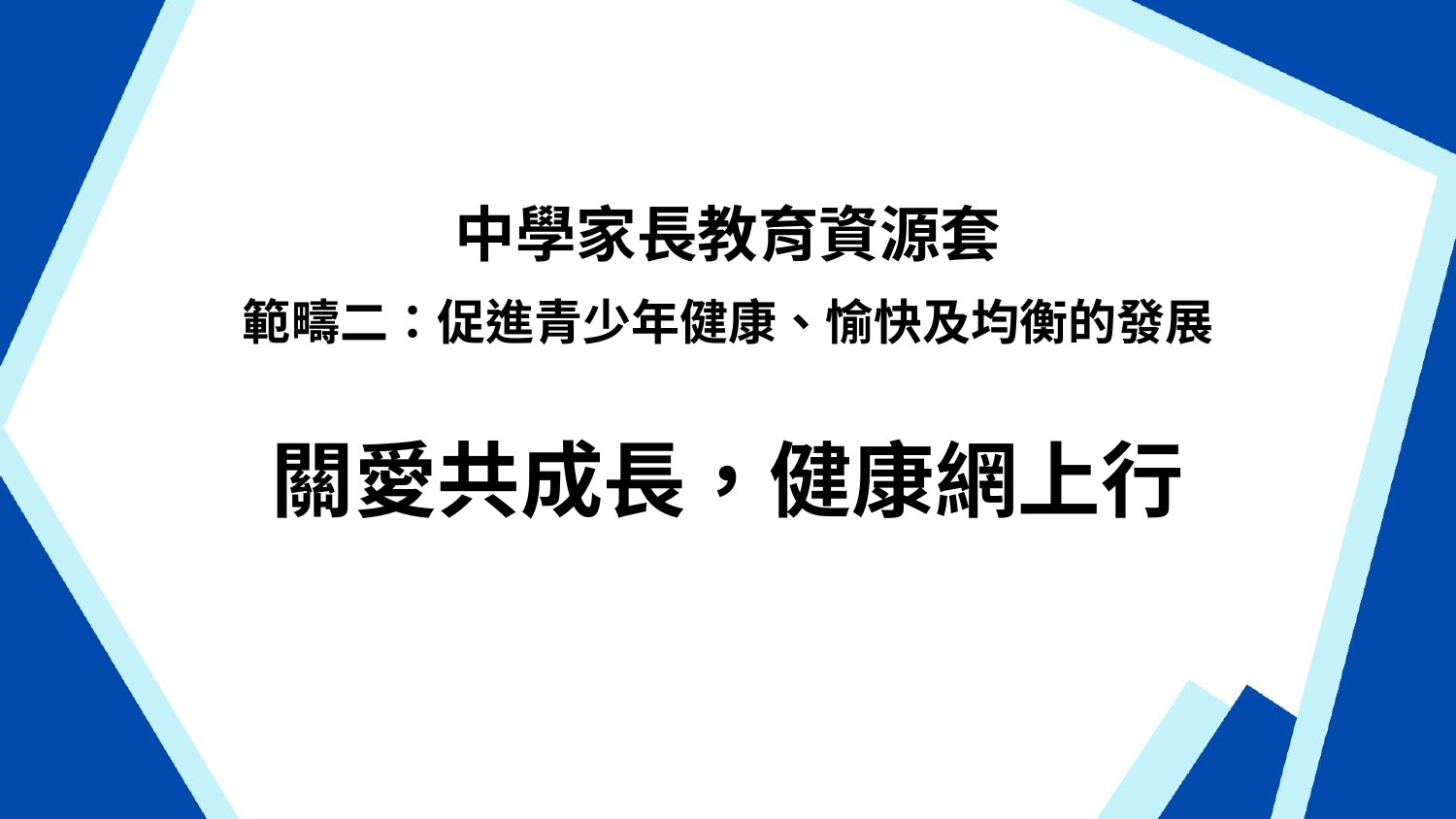

中學家長教育資源套

範疇二：促進青少年健康、愉快及均衡的發展
# 關愛共成長，健康網上行